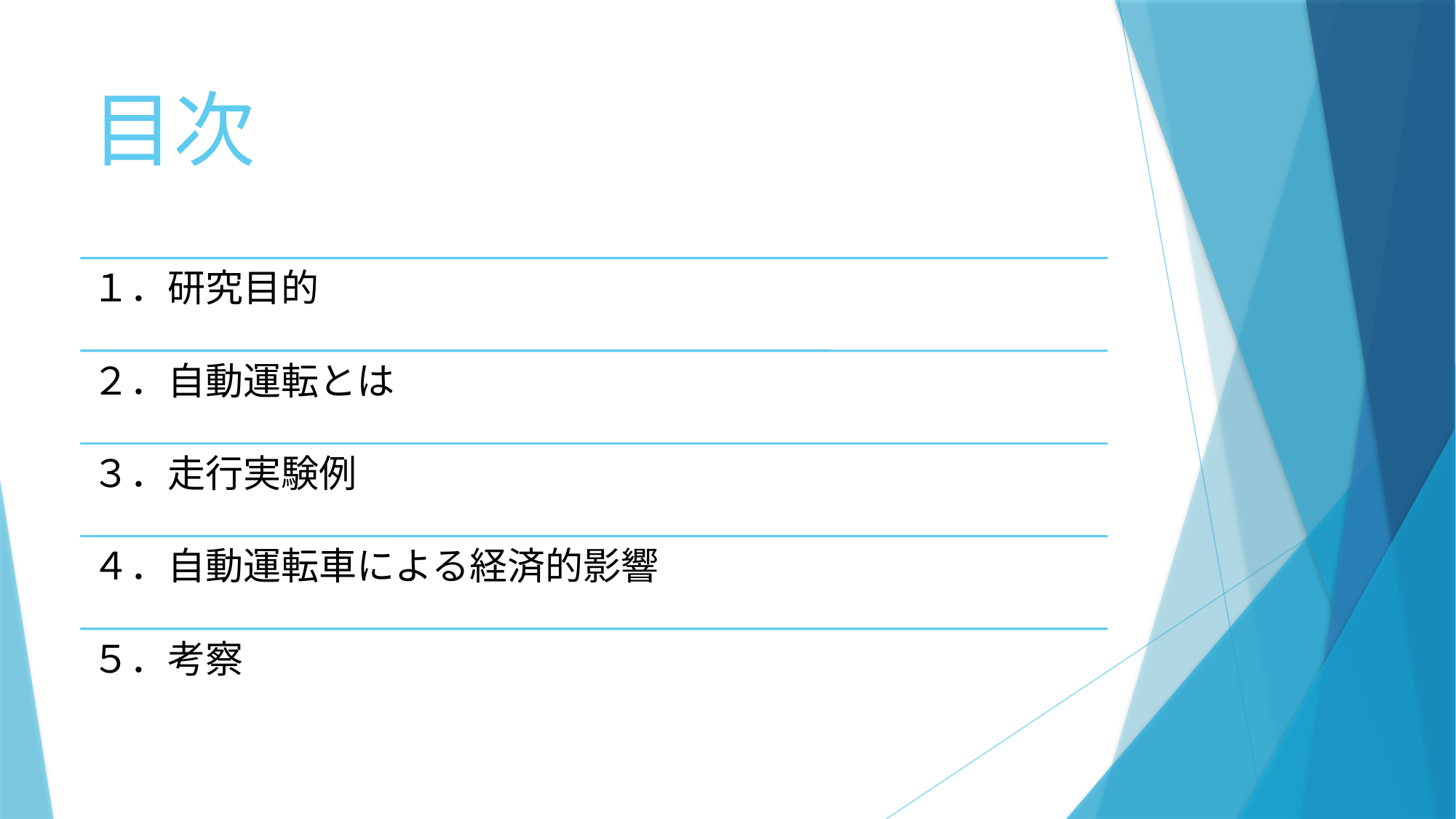

# 目次
１．研究目的
２．自動運転とは
３．走行実験例
４．自動運転車による経済的影響
５．考察